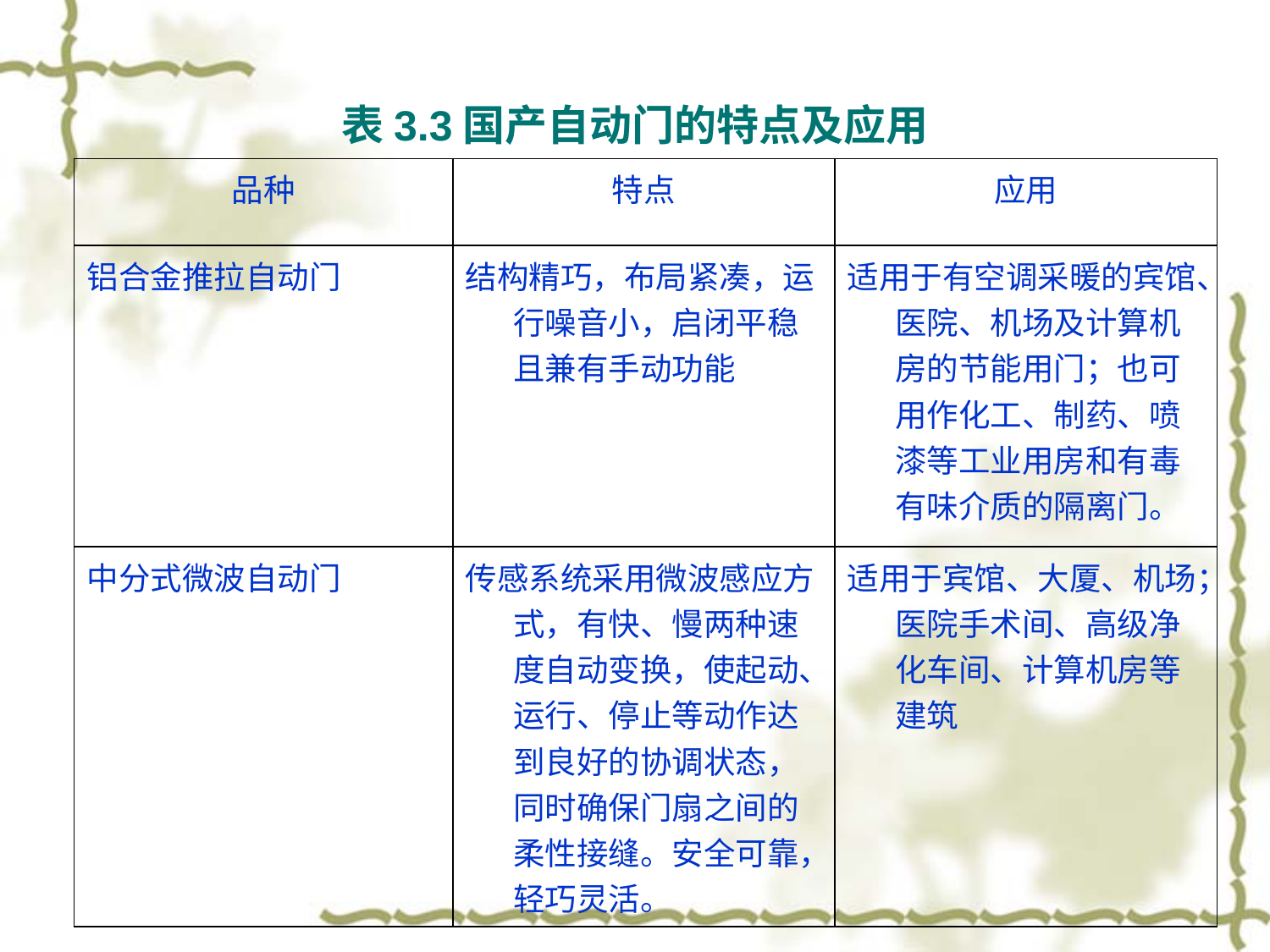

# 表3.3国产自动门的特点及应用
| 品种 | 特点 | 应用 |
| --- | --- | --- |
| 铝合金推拉自动门 | 结构精巧，布局紧凑，运行噪音小，启闭平稳且兼有手动功能 | 适用于有空调采暖的宾馆、医院、机场及计算机房的节能用门；也可用作化工、制药、喷漆等工业用房和有毒有味介质的隔离门。 |
| 中分式微波自动门 | 传感系统采用微波感应方式，有快、慢两种速度自动变换，使起动、运行、停止等动作达到良好的协调状态，同时确保门扇之间的柔性接缝。安全可靠，轻巧灵活。 | 适用于宾馆、大厦、机场；医院手术间、高级净化车间、计算机房等建筑 |